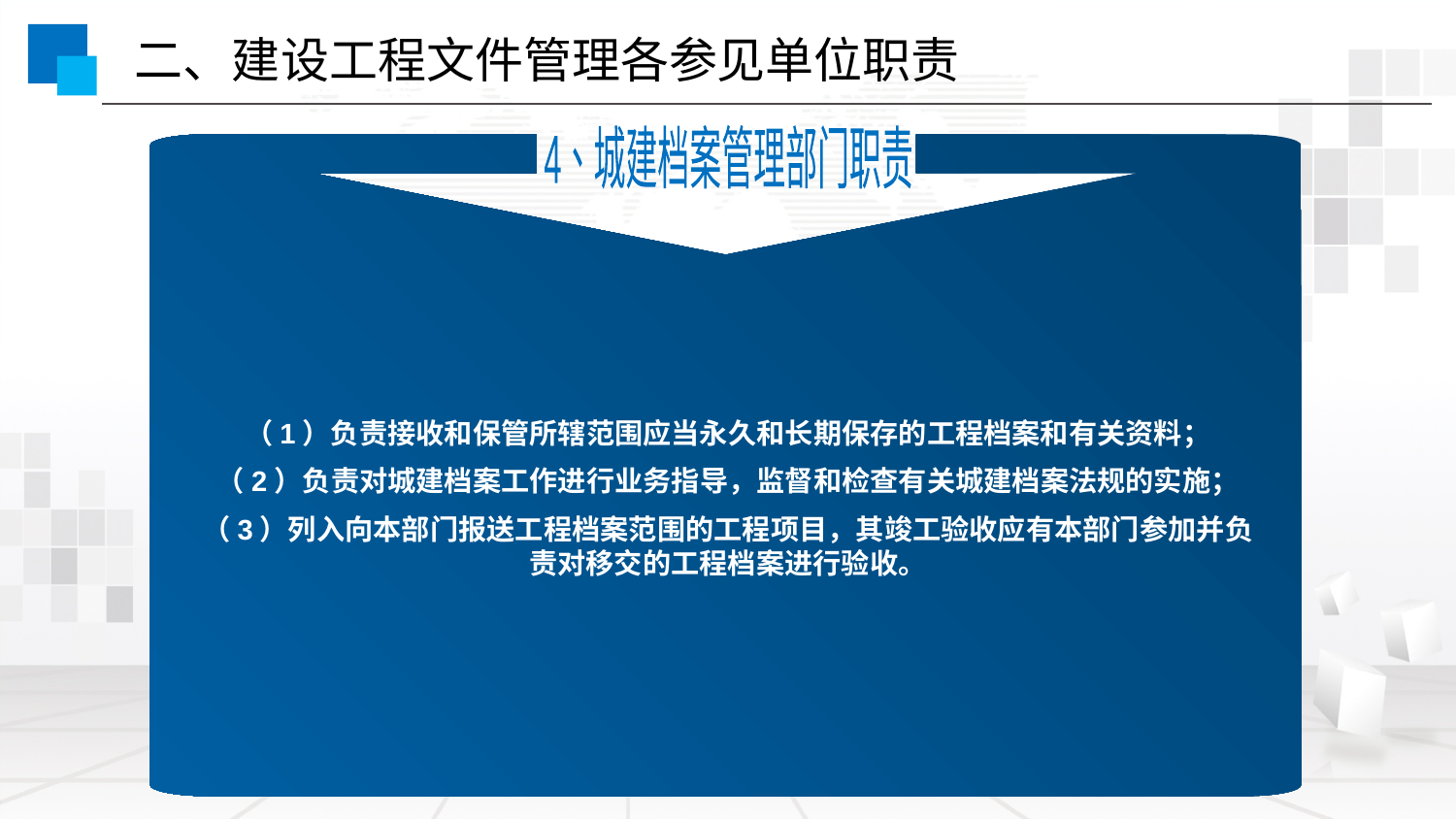

二、建设工程文件管理各参见单位职责
4、城建档案管理部门职责
（1）负责接收和保管所辖范围应当永久和长期保存的工程档案和有关资料；
（2）负责对城建档案工作进行业务指导，监督和检查有关城建档案法规的实施；
（3）列入向本部门报送工程档案范围的工程项目，其竣工验收应有本部门参加并负责对移交的工程档案进行验收。